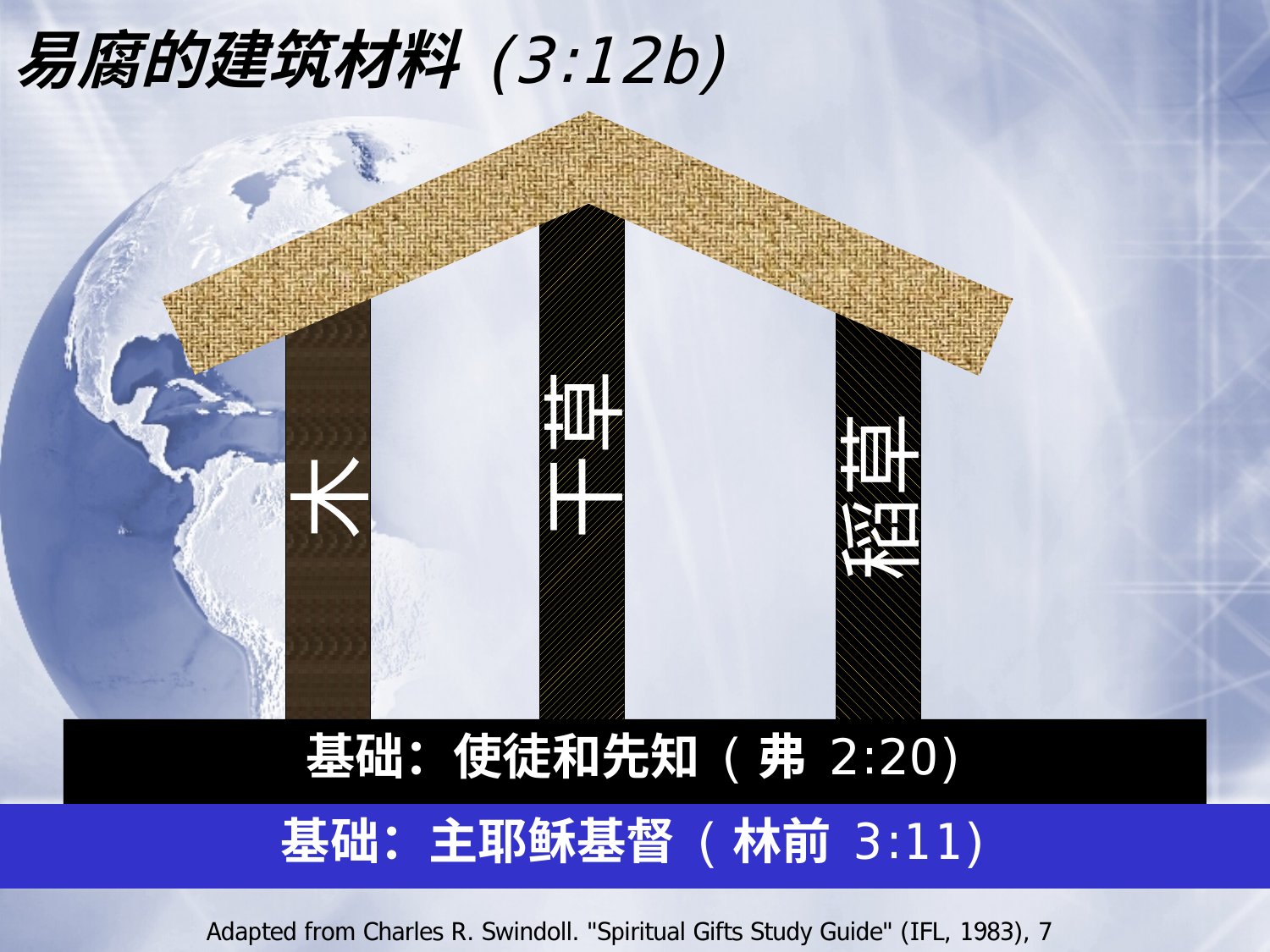

# 易腐的建筑材料 (3:12b)

干草
木
稻草
基础：使徒和先知 (弗 2:20)
基础：主耶稣基督 (林前 3:11)
Adapted from Charles R. Swindoll. "Spiritual Gifts Study Guide" (IFL, 1983), 7